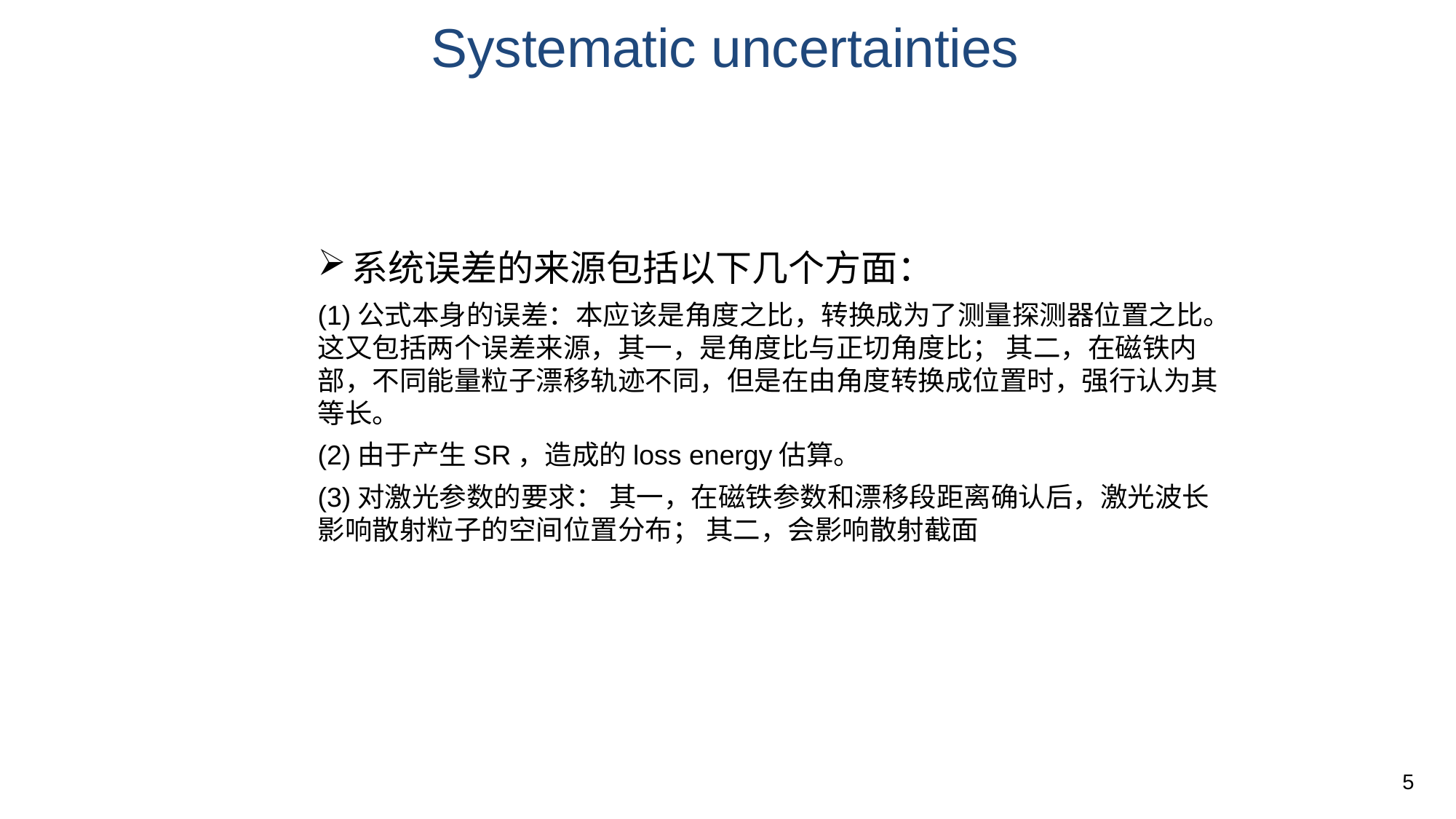

Systematic uncertainties
系统误差的来源包括以下几个方面：
(1)公式本身的误差：本应该是角度之比，转换成为了测量探测器位置之比。这又包括两个误差来源，其一，是角度比与正切角度比； 其二，在磁铁内部，不同能量粒子漂移轨迹不同，但是在由角度转换成位置时，强行认为其等长。
(2)由于产生SR，造成的loss energy估算。
(3)对激光参数的要求： 其一，在磁铁参数和漂移段距离确认后，激光波长影响散射粒子的空间位置分布； 其二，会影响散射截面
5